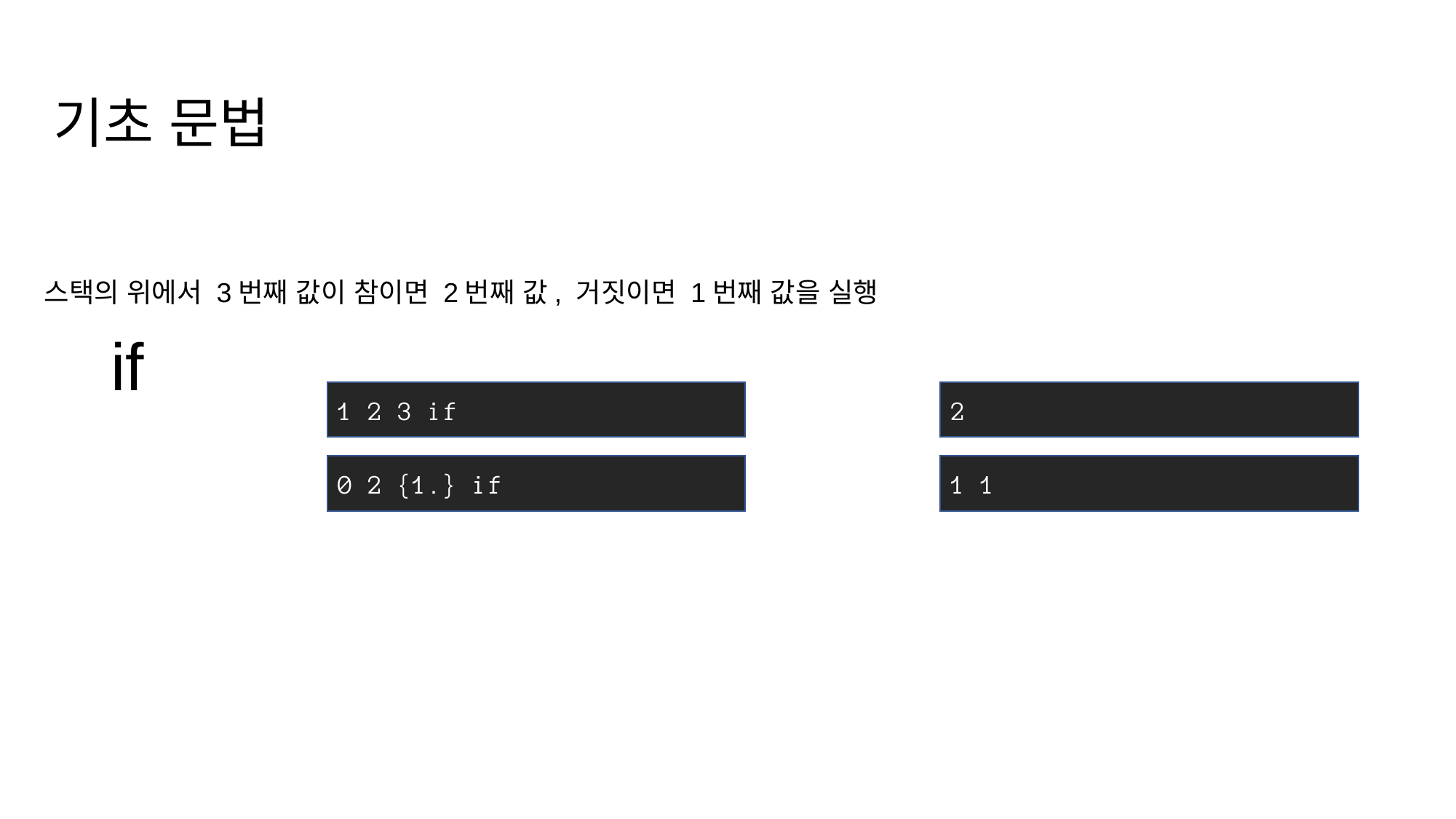

기초 문법

if
스택의 위에서 3번째 값이 참이면 2번째 값, 거짓이면 1번째 값을 실행
1 2 3 if
2
0 2 {1.} if
1 1